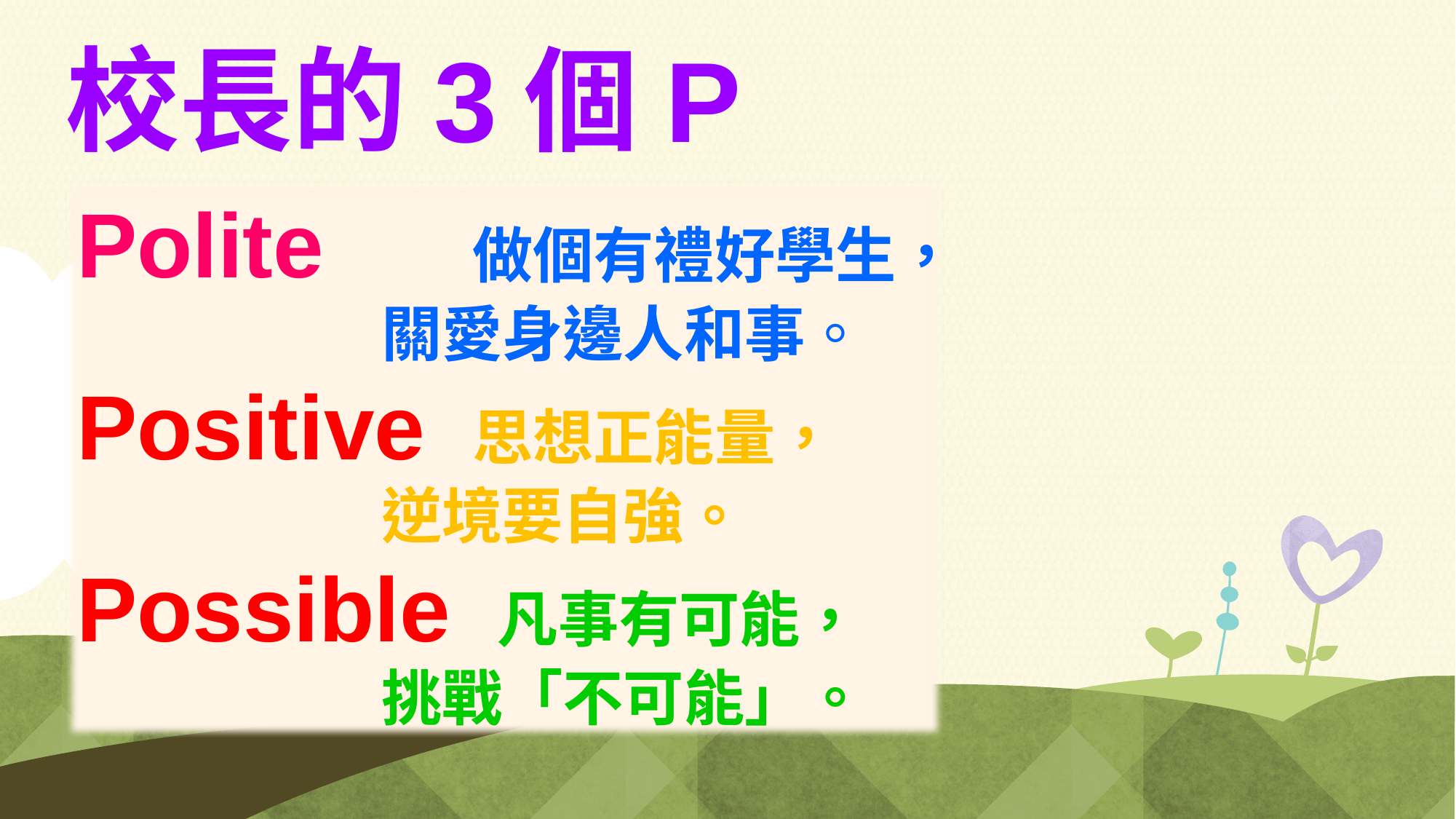

校長的3個P
Polite     做個有禮好學生，
                     關愛身邊人和事。Positive 思想正能量，
                     逆境要自強。
Possible 凡事有可能，
                     挑戰「不可能」。